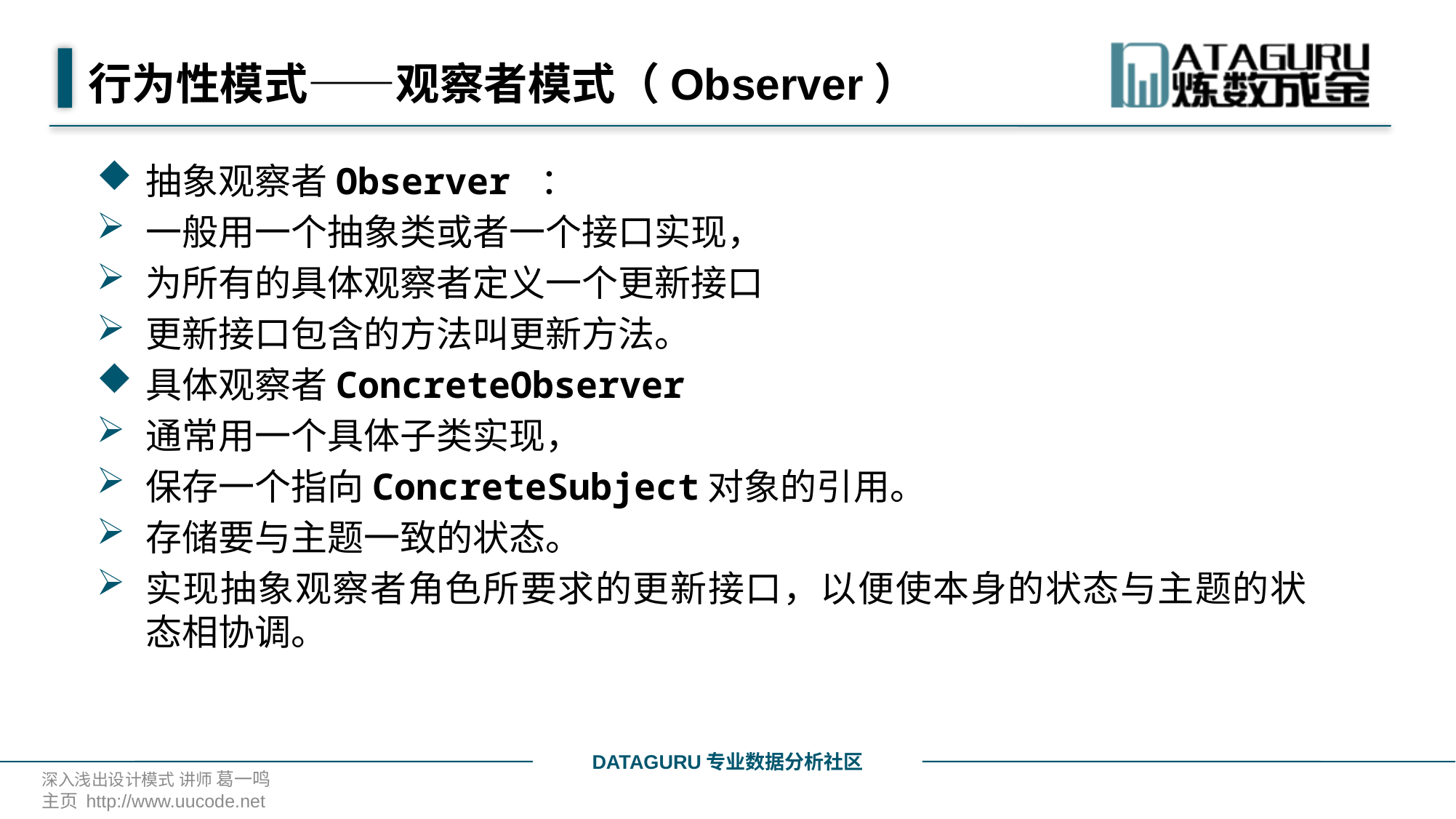

# 行为性模式——观察者模式（Observer）
抽象观察者Observer ：
一般用一个抽象类或者一个接口实现，
为所有的具体观察者定义一个更新接口
更新接口包含的方法叫更新方法。
具体观察者ConcreteObserver
通常用一个具体子类实现，
保存一个指向ConcreteSubject对象的引用。
存储要与主题一致的状态。
实现抽象观察者角色所要求的更新接口，以便使本身的状态与主题的状态相协调。